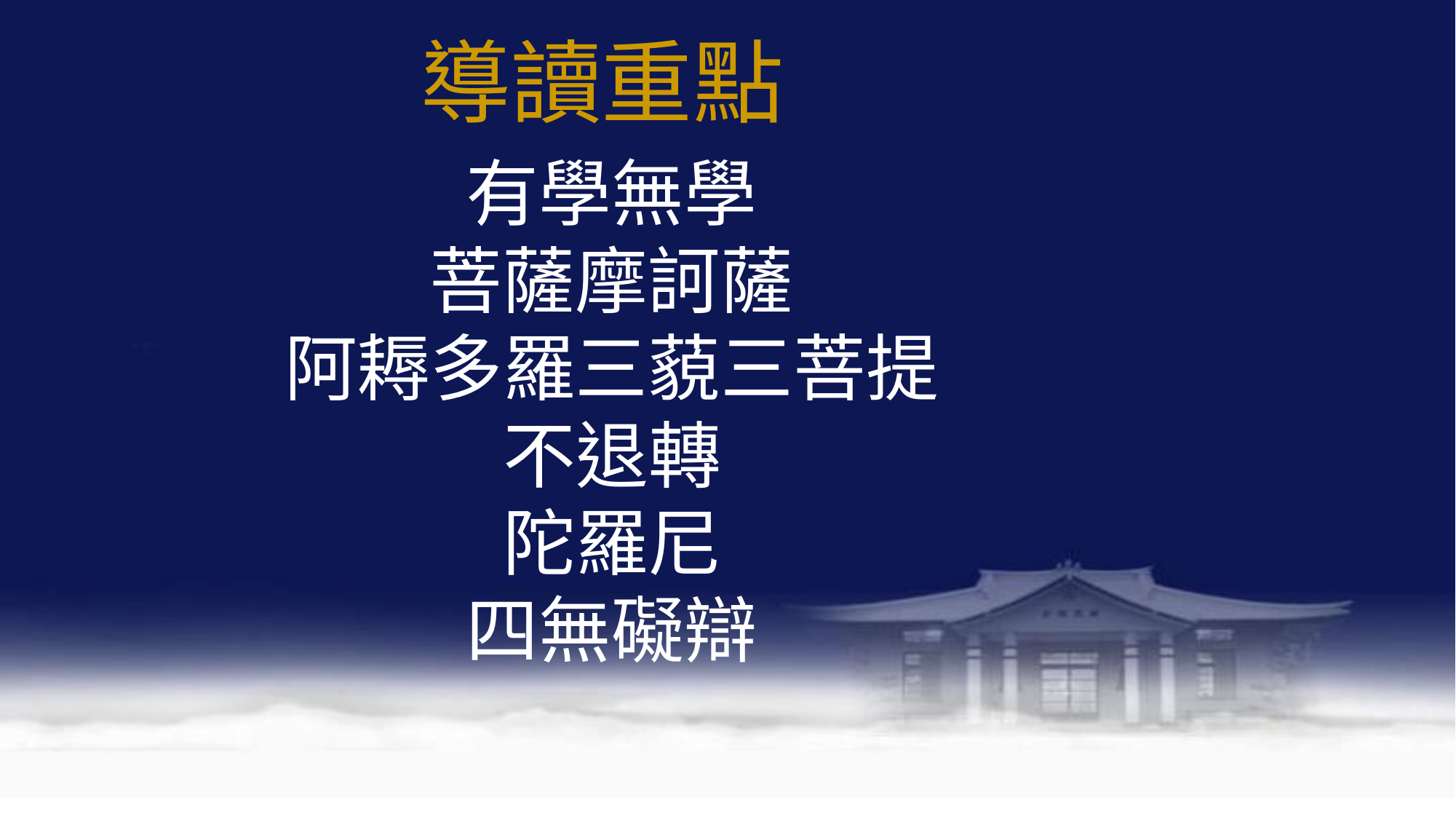

導讀重點
有學無學
菩薩摩訶薩
阿耨多羅三藐三菩提
不退轉
陀羅尼
四無礙辯